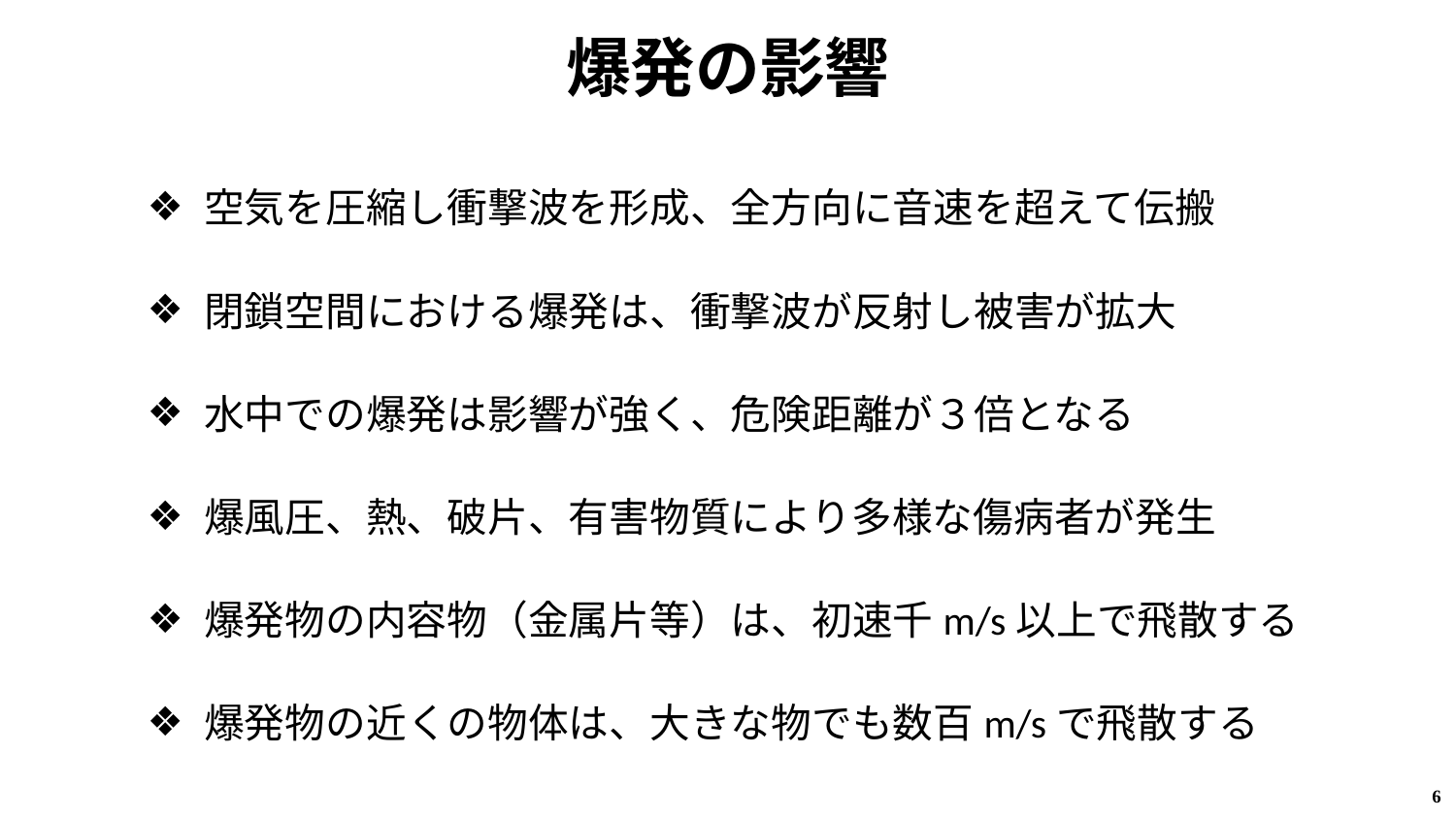

# 爆発の影響
空気を圧縮し衝撃波を形成、全方向に音速を超えて伝搬
閉鎖空間における爆発は、衝撃波が反射し被害が拡大
水中での爆発は影響が強く、危険距離が３倍となる
爆風圧、熱、破片、有害物質により多様な傷病者が発生
爆発物の内容物（金属片等）は、初速千m/s以上で飛散する
爆発物の近くの物体は、大きな物でも数百m/sで飛散する

6